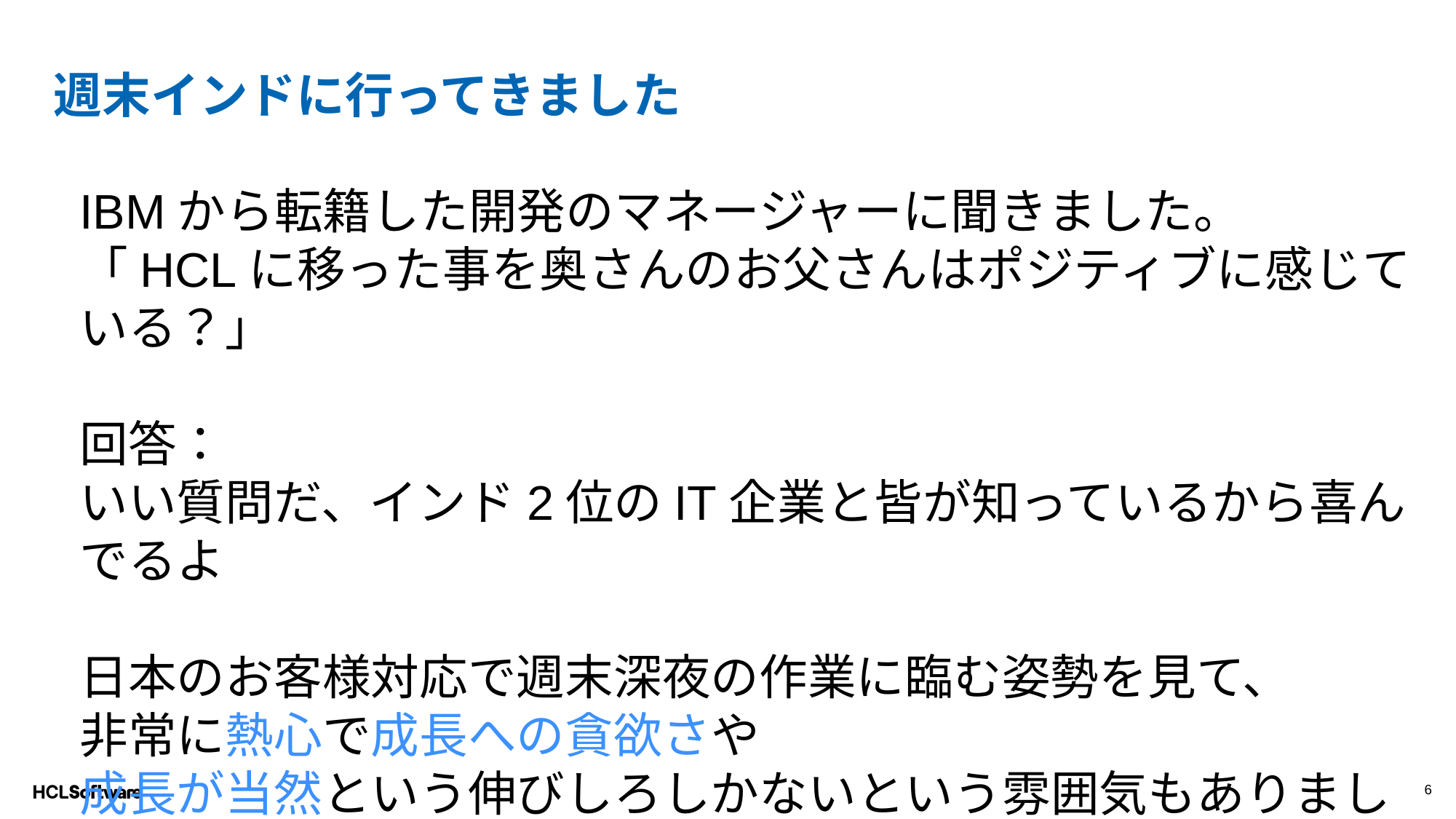

週末インドに行ってきました
IBMから転籍した開発のマネージャーに聞きました。
「HCLに移った事を奥さんのお父さんはポジティブに感じている？」

回答：
いい質問だ、インド2位のIT企業と皆が知っているから喜んでるよ

日本のお客様対応で週末深夜の作業に臨む姿勢を見て、
非常に熱心で成長への貪欲さや
成長が当然という伸びしろしかないという雰囲気もありました
6